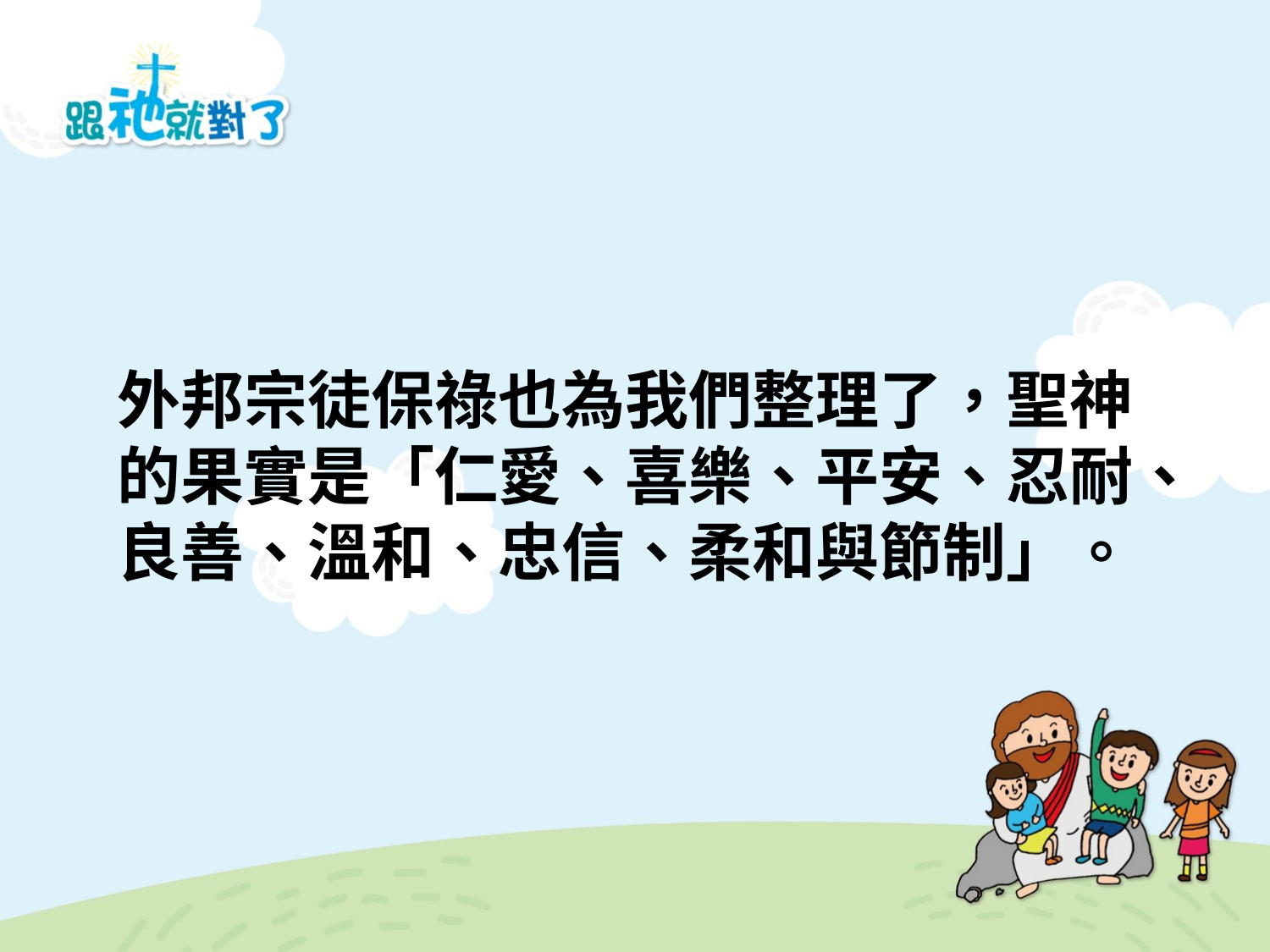

外邦宗徒保祿也為我們整理了，聖神的果實是「仁愛、喜樂、平安、忍耐、良善、溫和、忠信、柔和與節制」。